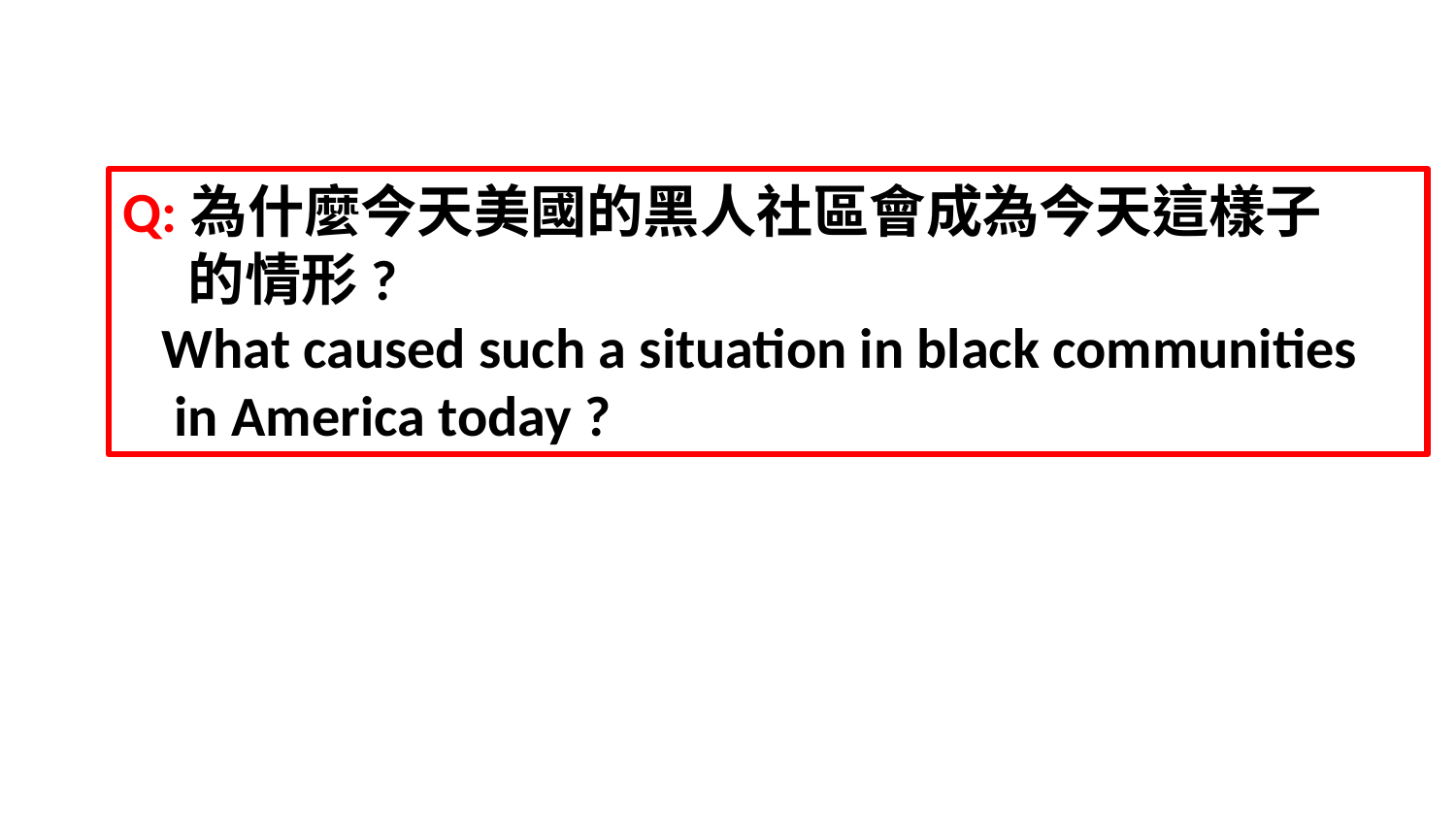

Q:為什麼今天美國的黑人社區會成為今天這樣子
    的情形?
   What caused such a situation in black communities
    in America today ?